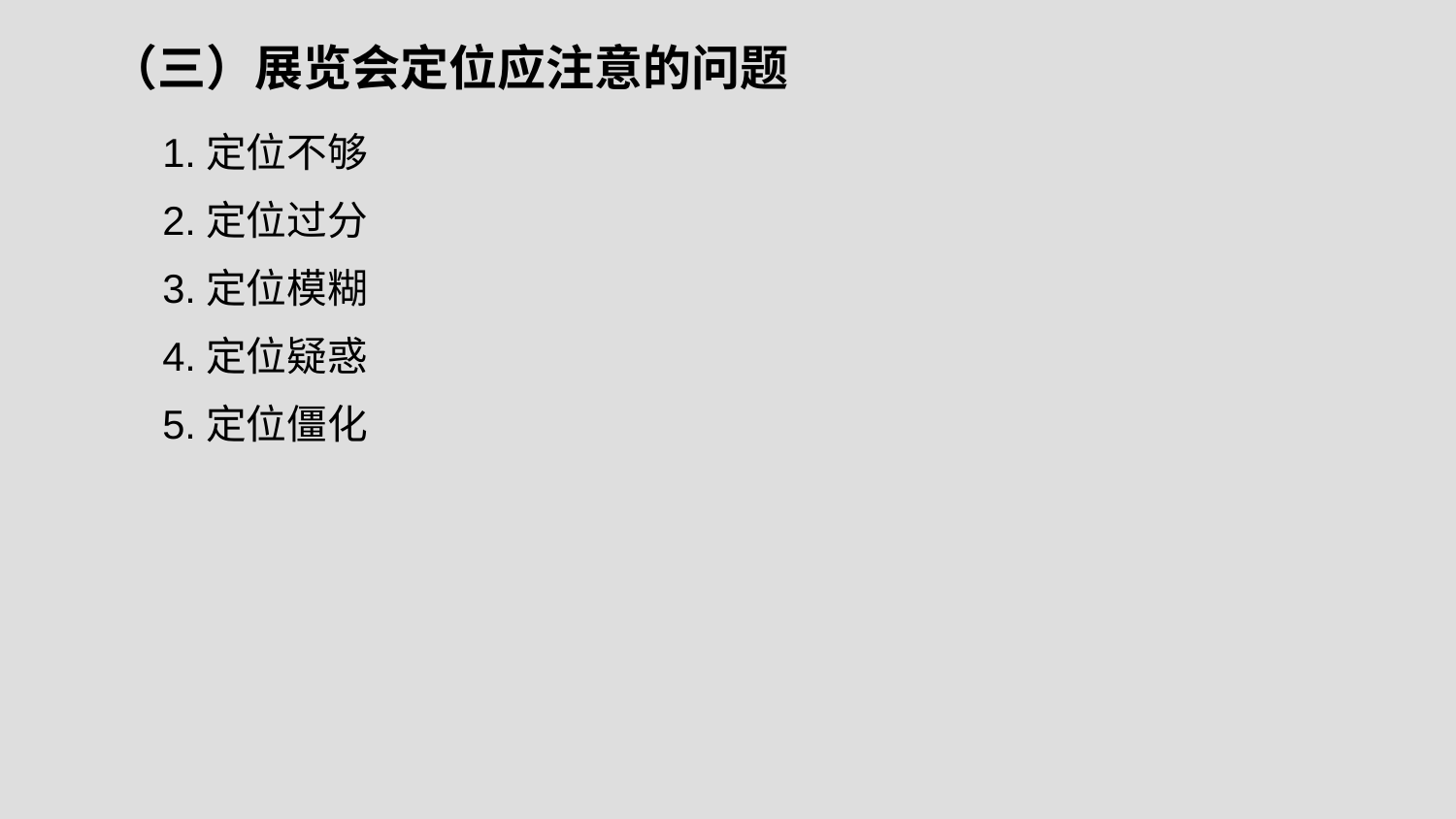

# （三）展览会定位应注意的问题
1.定位不够
2.定位过分
3.定位模糊
4.定位疑惑
5.定位僵化